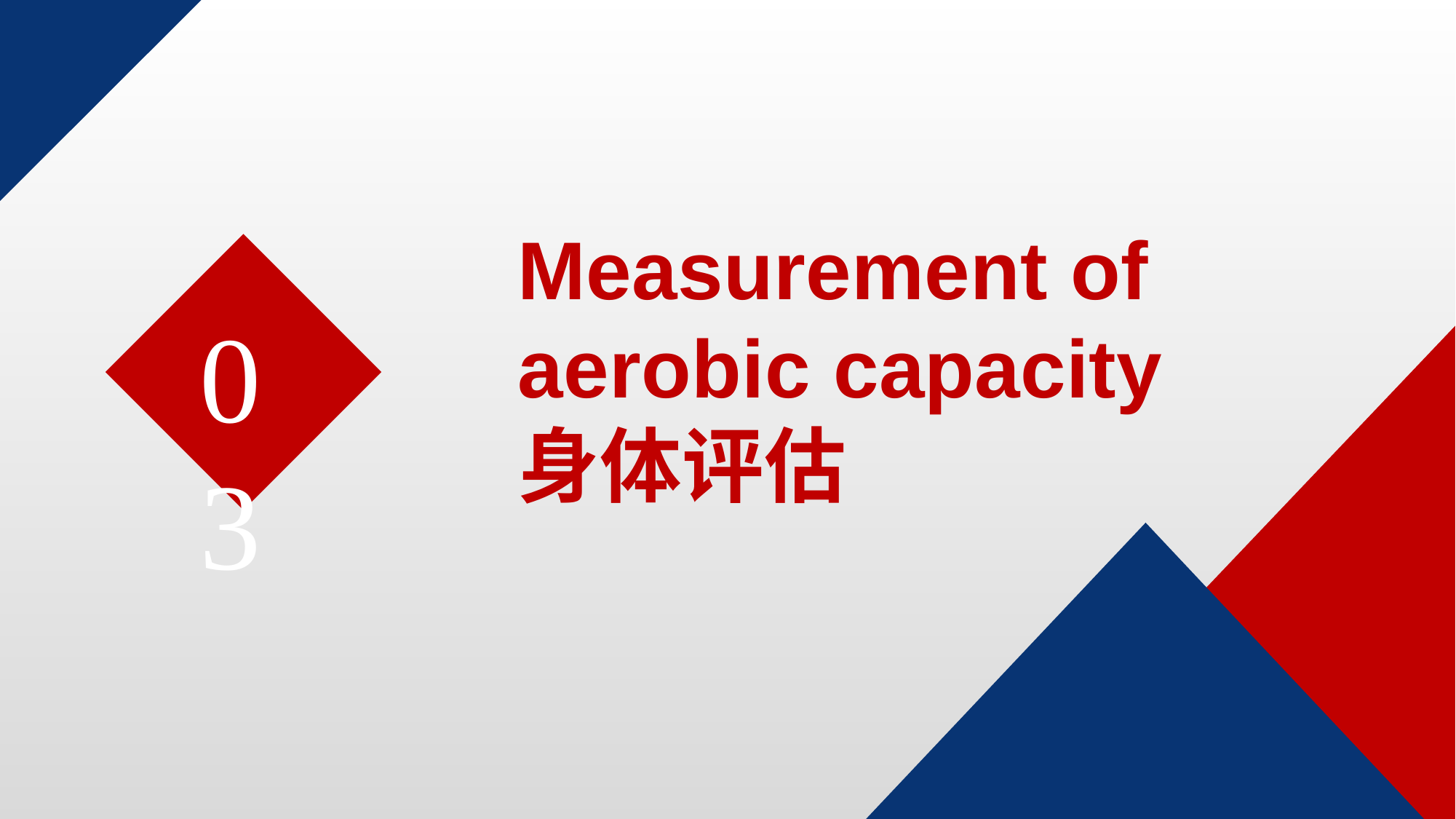

# Measurement of aerobic capacity 身体评估

03